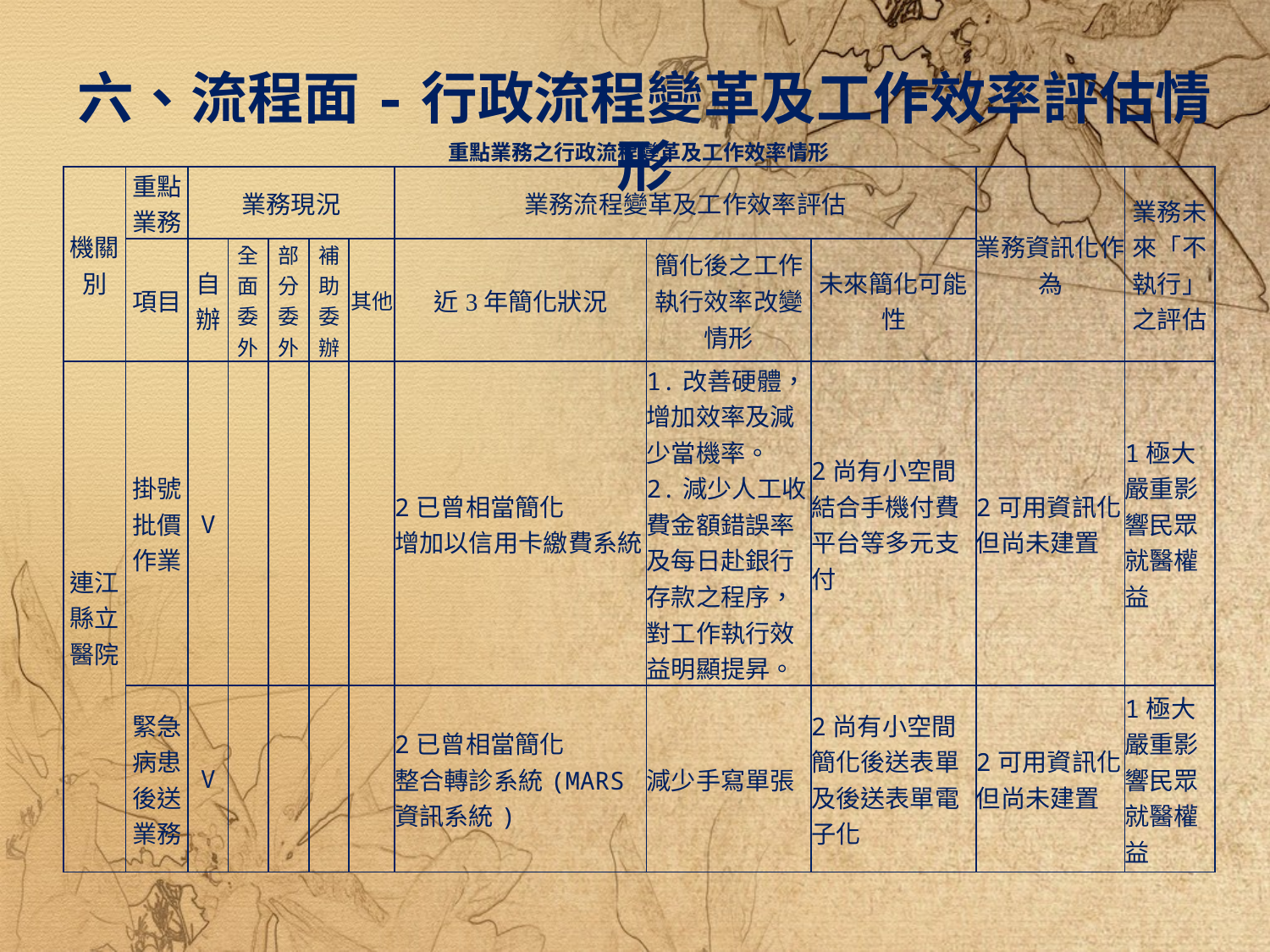

六、流程面-行政流程變革及工作效率評估情形

| 重點業務之行政流程變革及工作效率情形 |  |  |  |  |  |  |  |  |  |  |  |
| --- | --- | --- | --- | --- | --- | --- | --- | --- | --- | --- | --- |
| 機關別 | 重點業務 | 業務現況 |  |  |  |  | 業務流程變革及工作效率評估 |  |  | 業務資訊化作為 | 業務未來「不執行」之評估 |
|  | 項目 | 自辦 | 全面委外 | 部分委外 | 補助委辦 | 其他 | 近3年簡化狀況 | 簡化後之工作執行效率改變情形 | 未來簡化可能性 |  |  |
| 連江縣立醫院 | 掛號批價作業 | V |  |  |  |  | 2已曾相當簡化 增加以信用卡繳費系統 | 1.改善硬體，增加效率及減少當機率。 2.減少人工收費金額錯誤率及每日赴銀行存款之程序，對工作執行效益明顯提昇。 | 2尚有小空間 結合手機付費平台等多元支付 | 2可用資訊化但尚未建置 | 1極大 嚴重影響民眾就醫權益 |
|  | 緊急病患後送業務 | V |  |  |  |  | 2已曾相當簡化 整合轉診系統(MARS資訊系統) | 減少手寫單張 | 2尚有小空間 簡化後送表單及後送表單電子化 | 2可用資訊化但尚未建置 | 1極大 嚴重影響民眾就醫權益 |